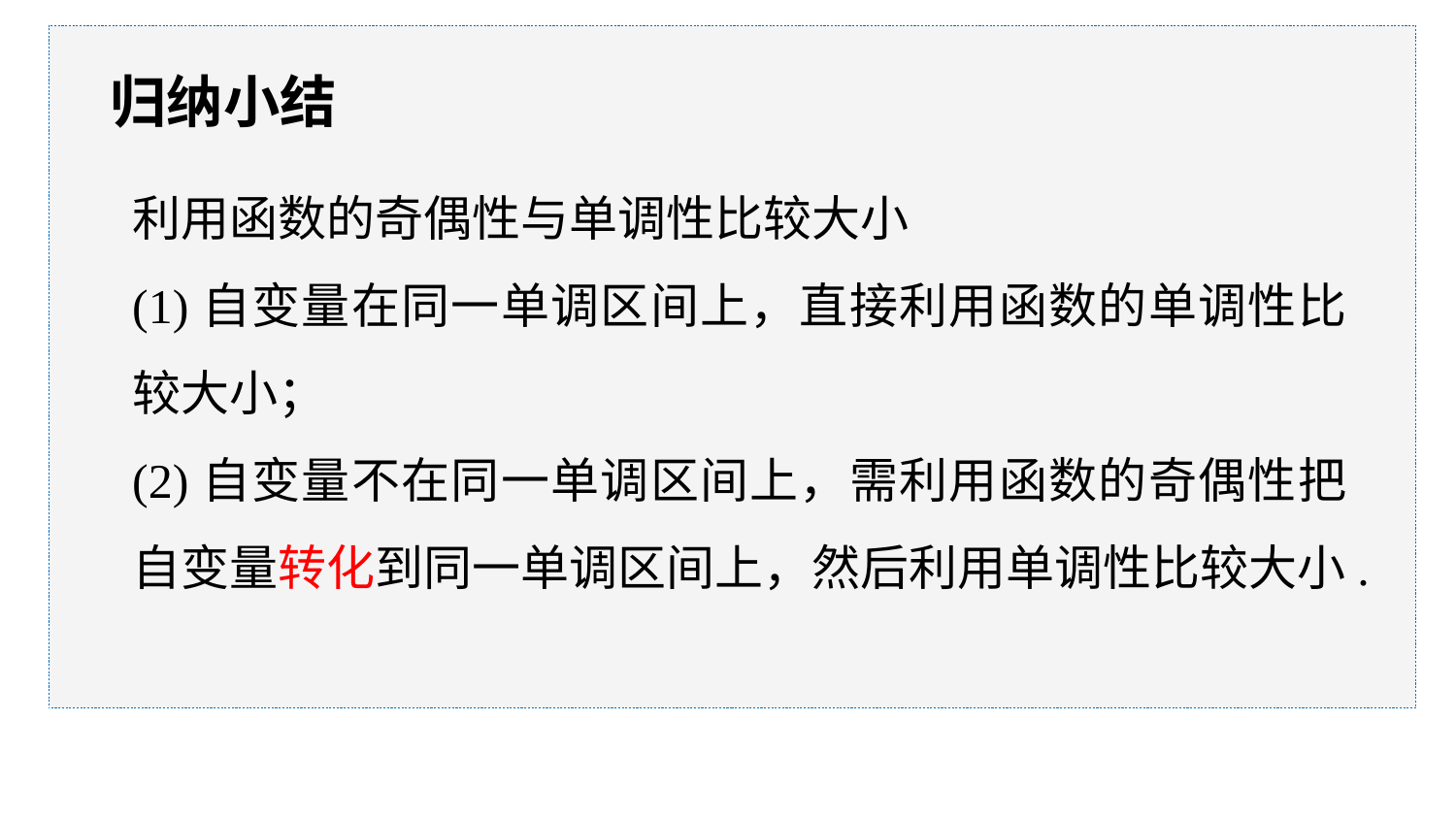

归纳小结
利用函数的奇偶性与单调性比较大小
(1)自变量在同一单调区间上，直接利用函数的单调性比较大小；
(2)自变量不在同一单调区间上，需利用函数的奇偶性把自变量转化到同一单调区间上，然后利用单调性比较大小.